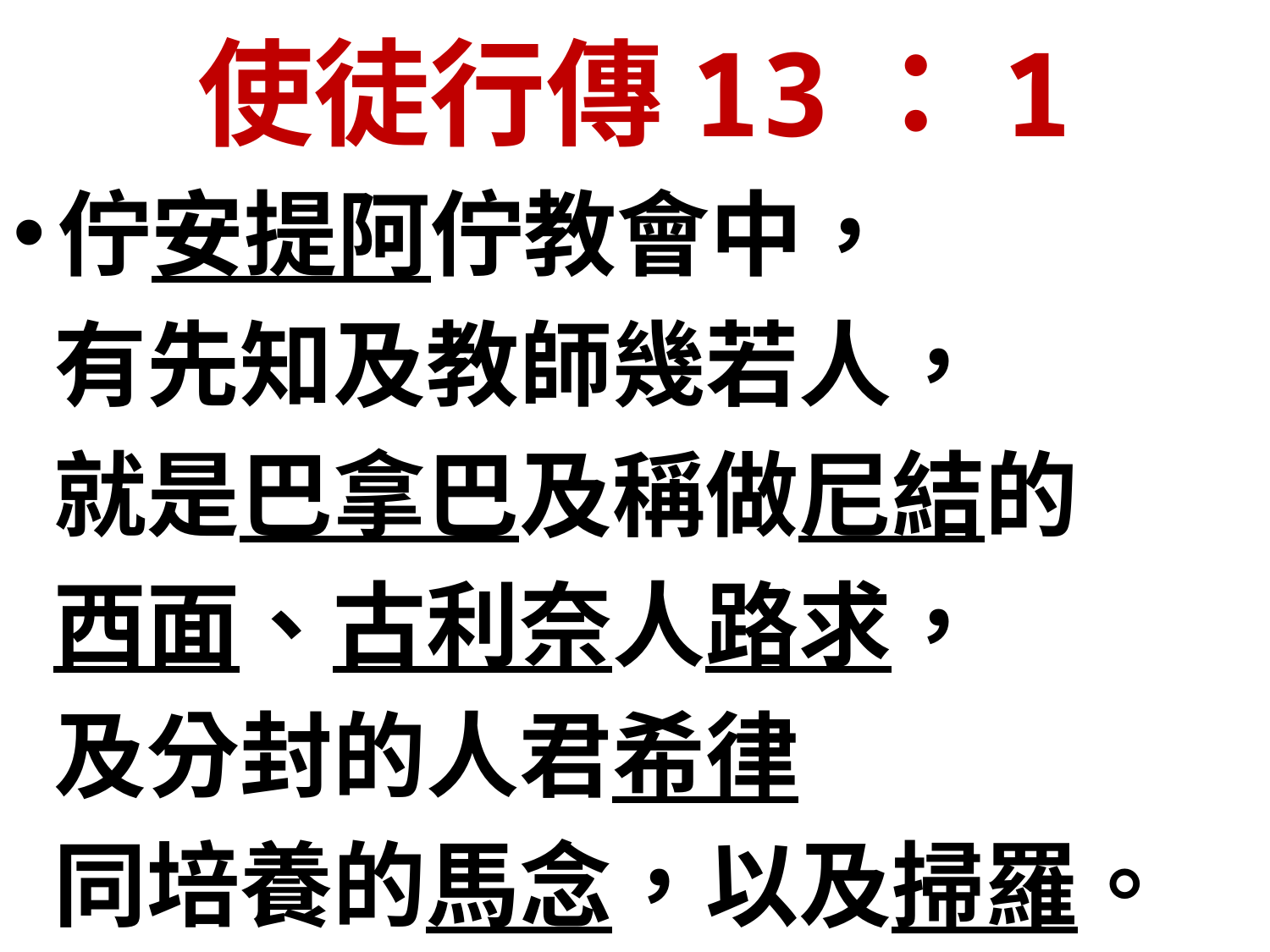

# 使徒行傳13：1
佇安提阿佇教會中，
 有先知及教師幾若人，
 就是巴拿巴及稱做尼結的
 西面、古利奈人路求，
 及分封的人君希律
 同培養的馬念，以及掃羅。